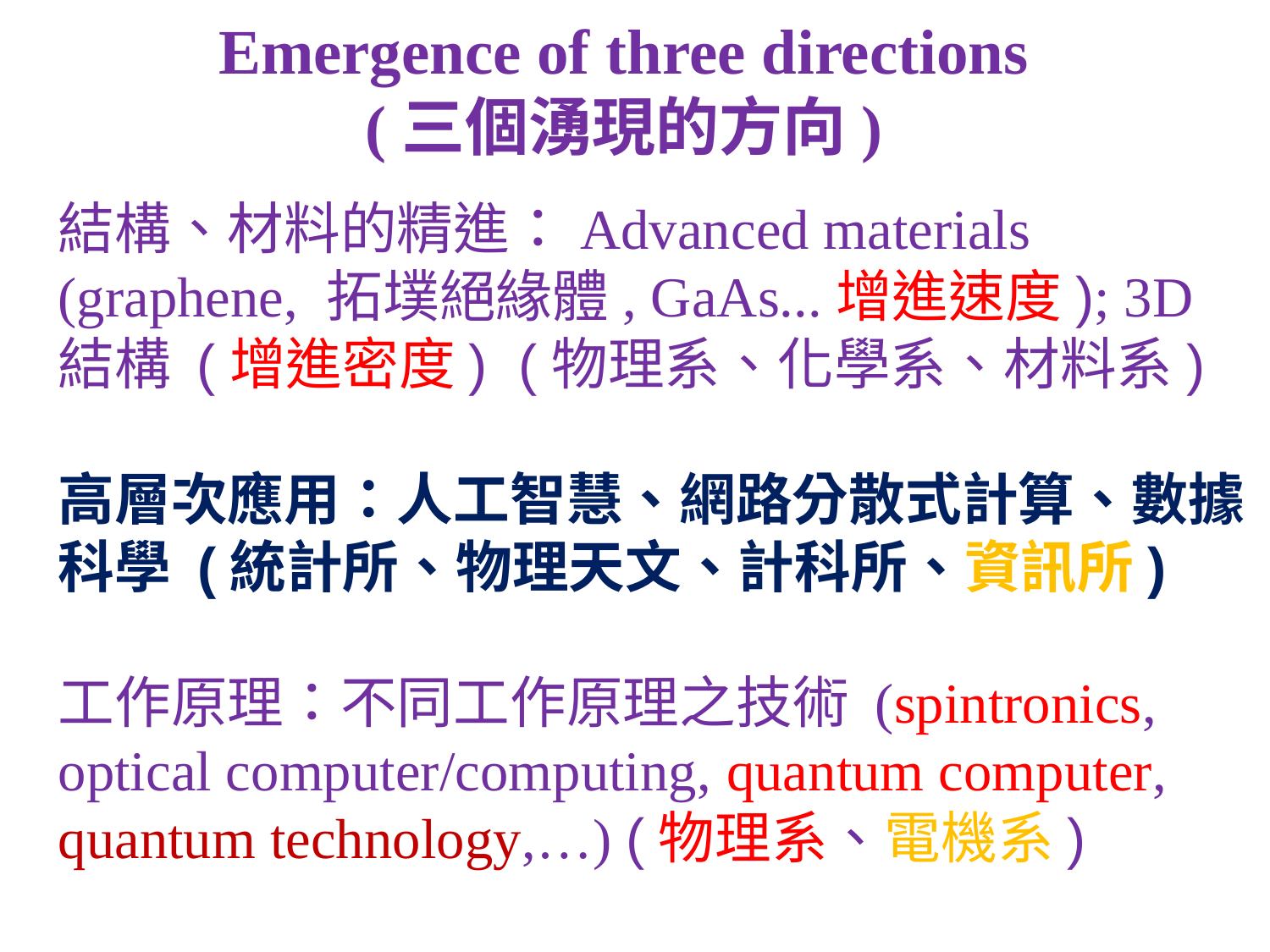

Emergence of three directions
(三個湧現的方向)
結構、材料的精進：Advanced materials (graphene, 拓墣絕緣體, GaAs...增進速度); 3D結構 (增進密度)  (物理系、化學系、材料系)

高層次應用：人工智慧、網路分散式計算、數據科學 (統計所、物理天文、計科所、資訊所)

工作原理：不同工作原理之技術 (spintronics, optical computer/computing, quantum computer, quantum technology,…) (物理系、電機系)